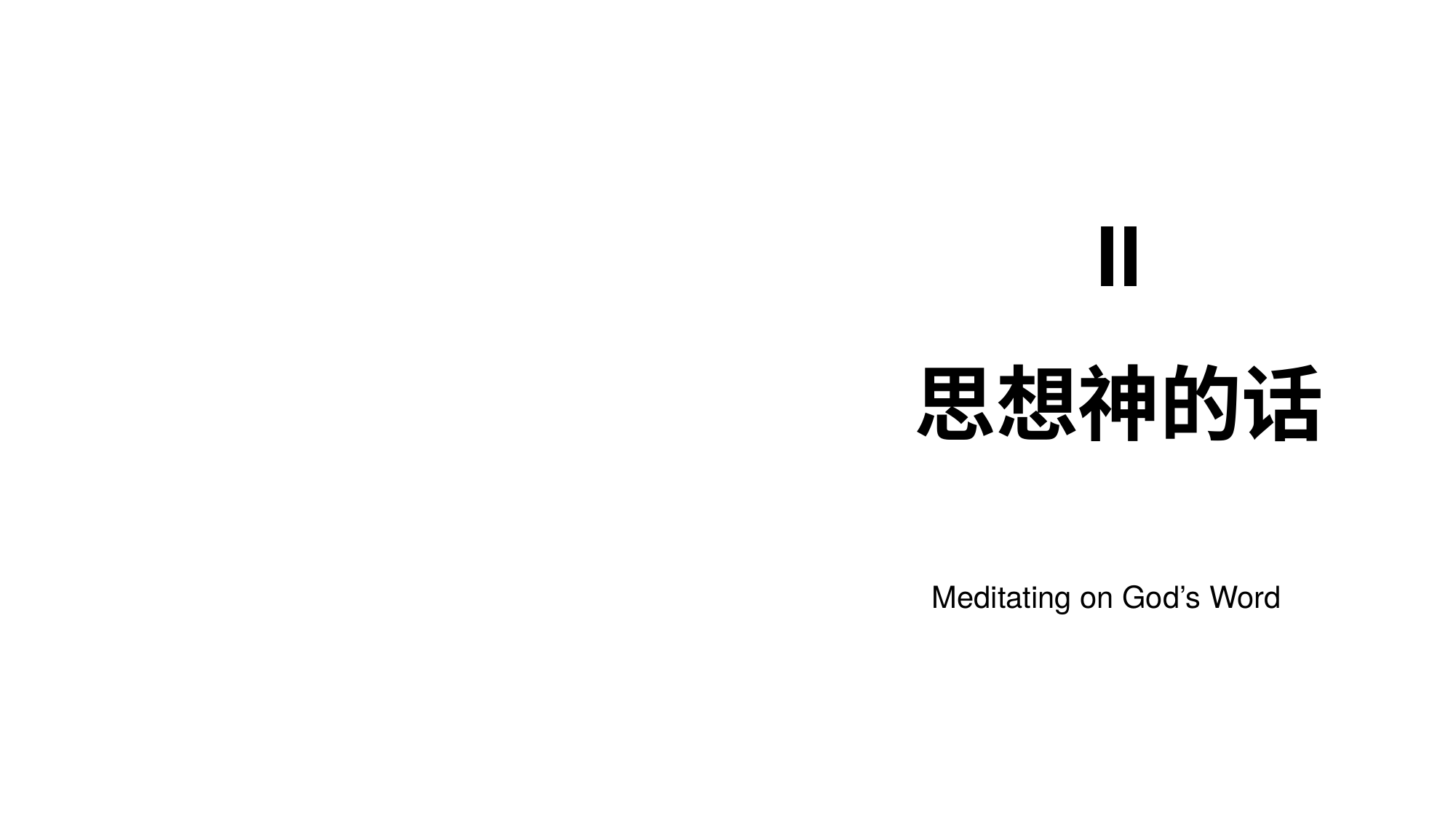

# II 思想神的话
Meditating on God’s Word